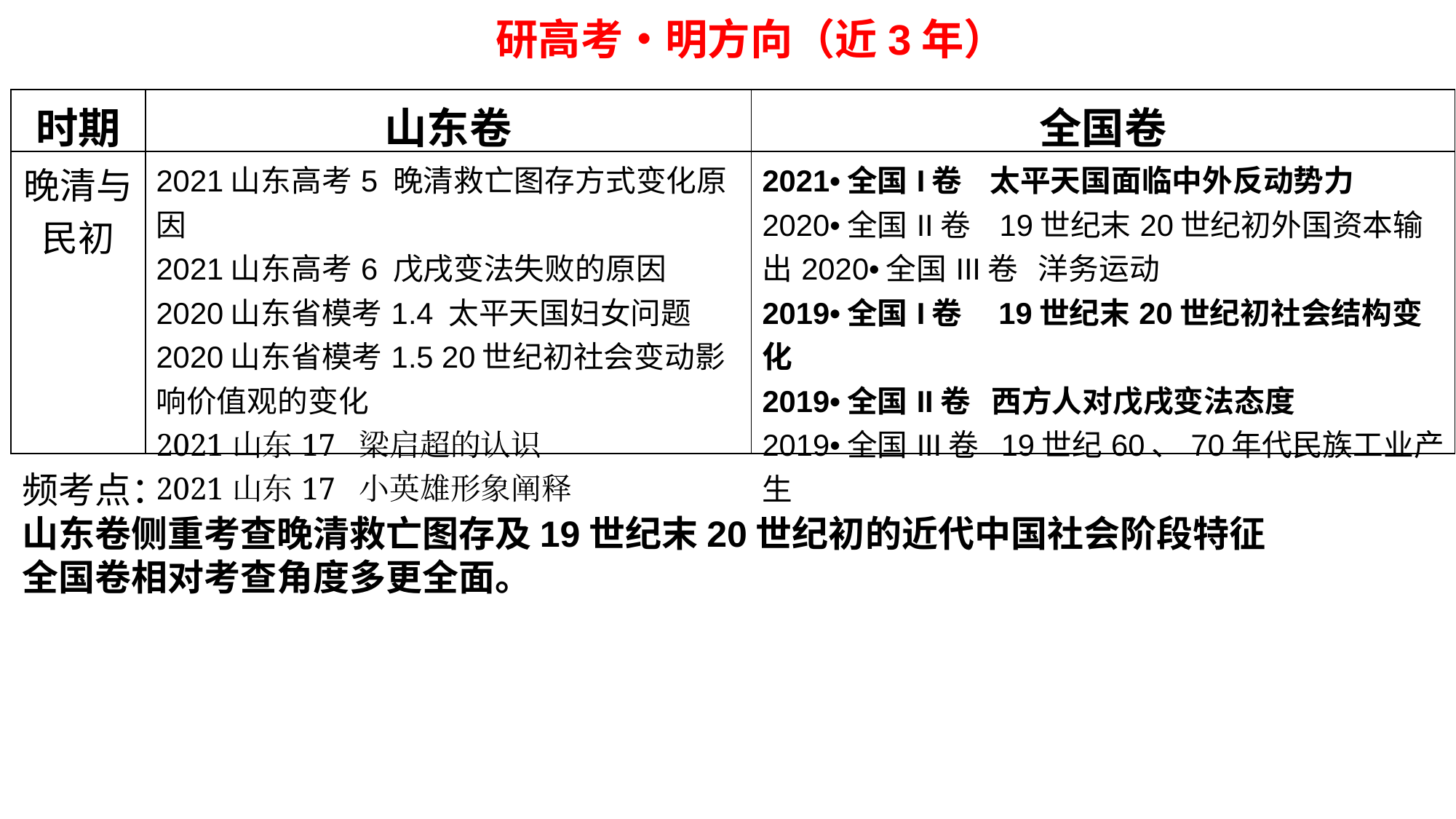

研高考•明方向（近3年）
| 时期 | 山东卷 | 全国卷 |
| --- | --- | --- |
| 晚清与民初 | 2021山东高考5 晚清救亡图存方式变化原因 2021山东高考6 戊戌变法失败的原因 2020山东省模考1.4 太平天国妇女问题 2020山东省模考1.5 20世纪初社会变动影响价值观的变化 2021山东17 梁启超的认识 2021山东17 小英雄形象阐释 | 2021•全国I卷 太平天国面临中外反动势力 2020•全国II卷 19世纪末20世纪初外国资本输出2020•全国III卷 洋务运动 2019•全国I卷 19世纪末20世纪初社会结构变化 2019•全国II卷 西方人对戊戌变法态度 2019•全国III卷 19世纪60、70年代民族工业产生 |
频考点：
山东卷侧重考查晚清救亡图存及19世纪末20世纪初的近代中国社会阶段特征
全国卷相对考查角度多更全面。